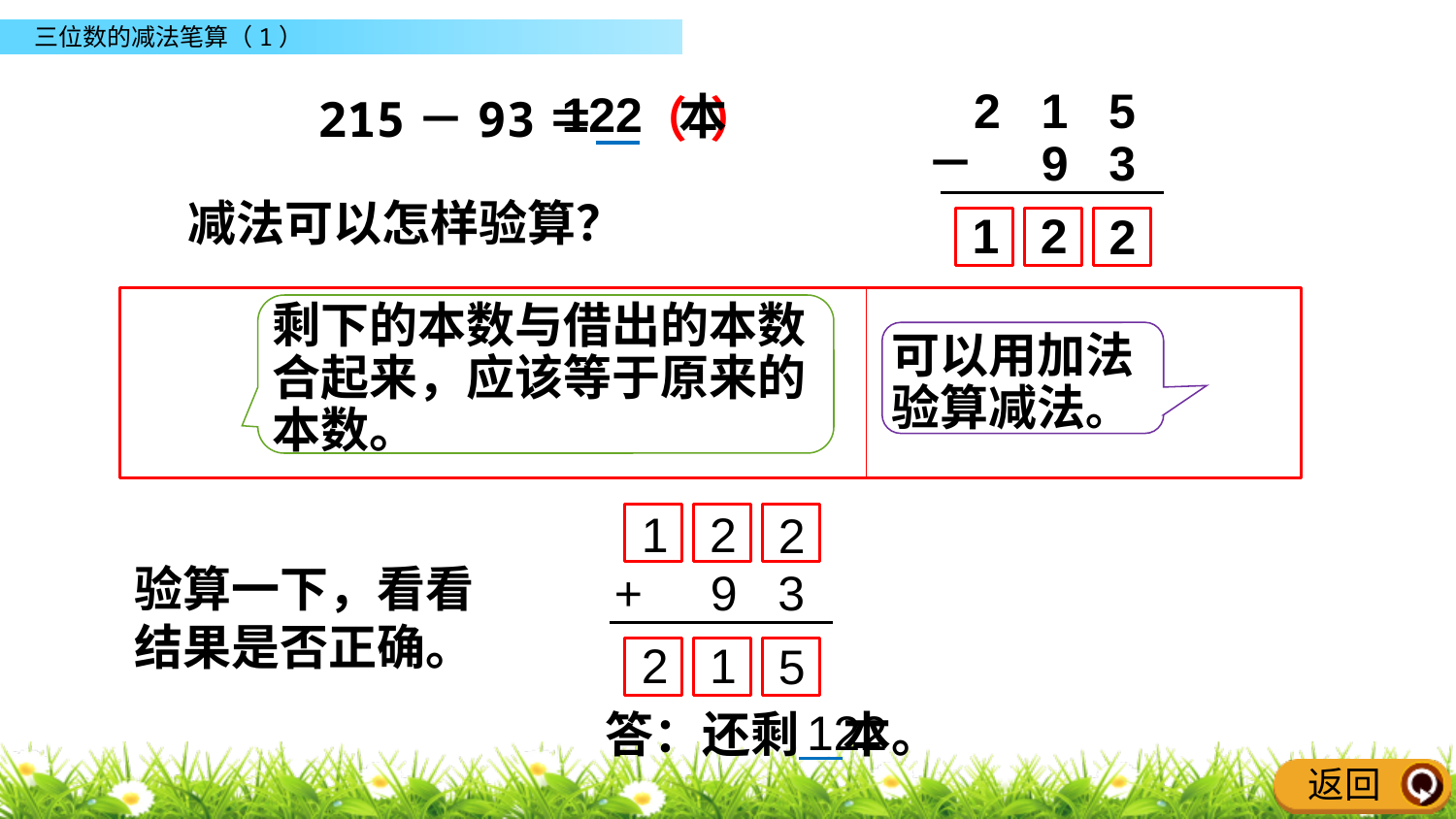

2   1   5
122
本
215－93＝    （  ）
－     9   3
减法可以怎样验算？
1
2
2

剩下的本数与借出的本数合起来，应该等于原来的本数。

可以用加法验算减法。
1
2
2

+     9   3
验算一下，看看结果是否正确。
2
1
5

122
答：还剩    本。